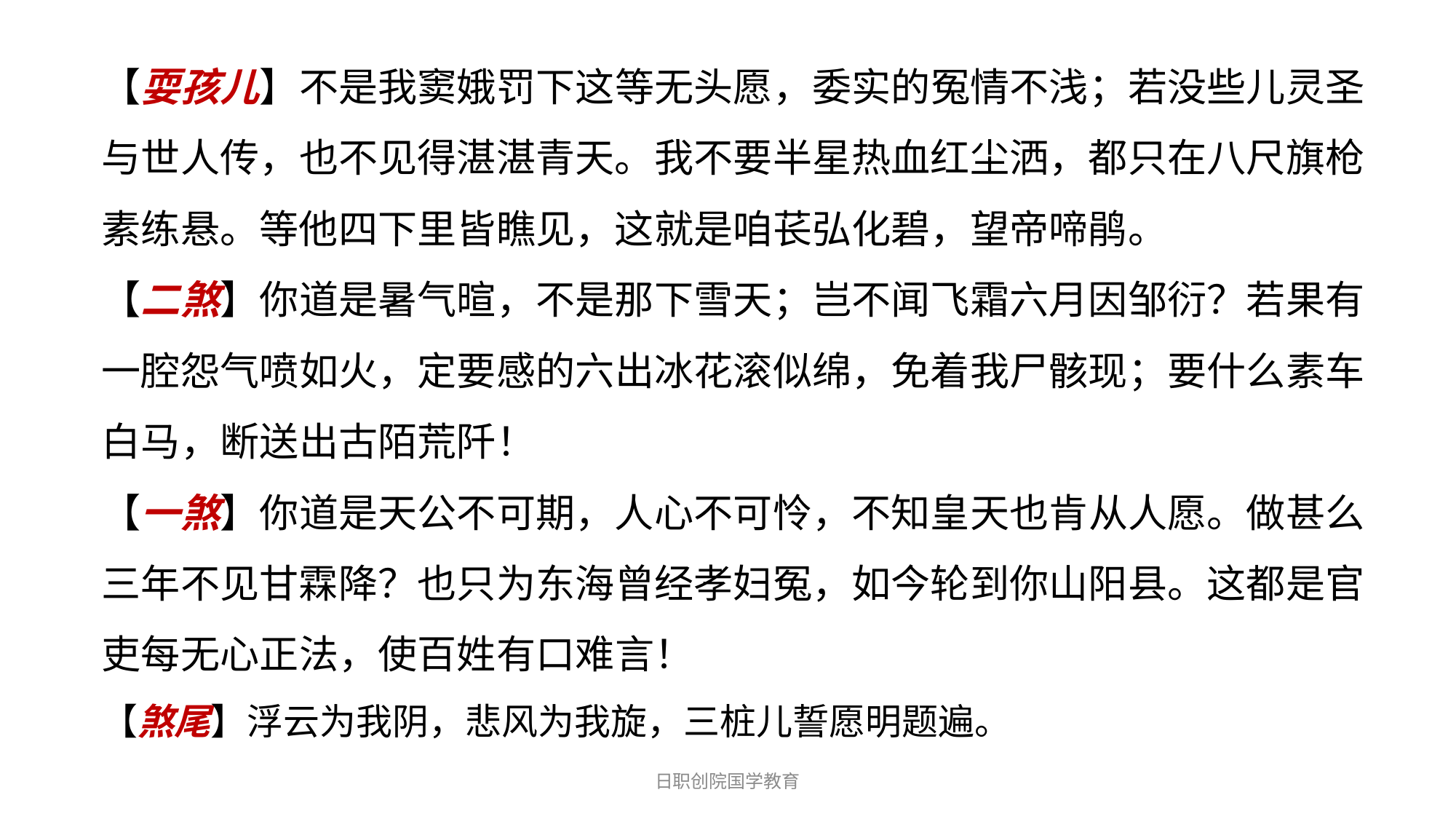

【耍孩儿】不是我窦娥罚下这等无头愿，委实的冤情不浅；若没些儿灵圣与世人传，也不见得湛湛青天。我不要半星热血红尘洒，都只在八尺旗枪素练悬。等他四下里皆瞧见，这就是咱苌弘化碧，望帝啼鹃。
【二煞】你道是暑气暄，不是那下雪天；岂不闻飞霜六月因邹衍？若果有一腔怨气喷如火，定要感的六出冰花滚似绵，免着我尸骸现；要什么素车白马，断送出古陌荒阡！
【一煞】你道是天公不可期，人心不可怜，不知皇天也肯从人愿。做甚么三年不见甘霖降？也只为东海曾经孝妇冤，如今轮到你山阳县。这都是官吏每无心正法，使百姓有口难言！
【煞尾】浮云为我阴，悲风为我旋，三桩儿誓愿明题遍。

日职创院国学教育